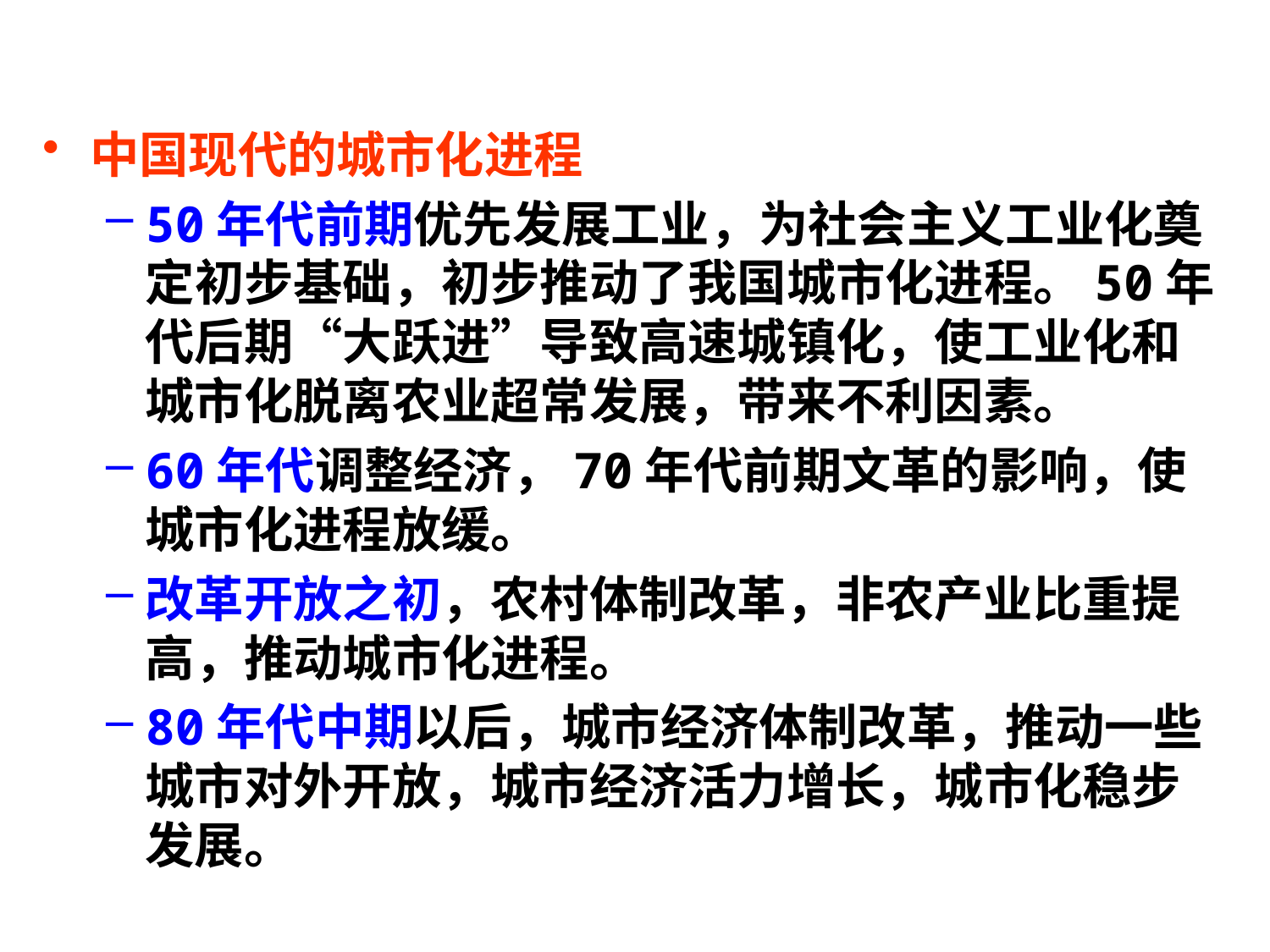

# 中国现代的城市化进程
50年代前期优先发展工业，为社会主义工业化奠定初步基础，初步推动了我国城市化进程。50年代后期“大跃进”导致高速城镇化，使工业化和城市化脱离农业超常发展，带来不利因素。
60年代调整经济，70年代前期文革的影响，使城市化进程放缓。
改革开放之初，农村体制改革，非农产业比重提高，推动城市化进程。
80年代中期以后，城市经济体制改革，推动一些城市对外开放，城市经济活力增长，城市化稳步发展。